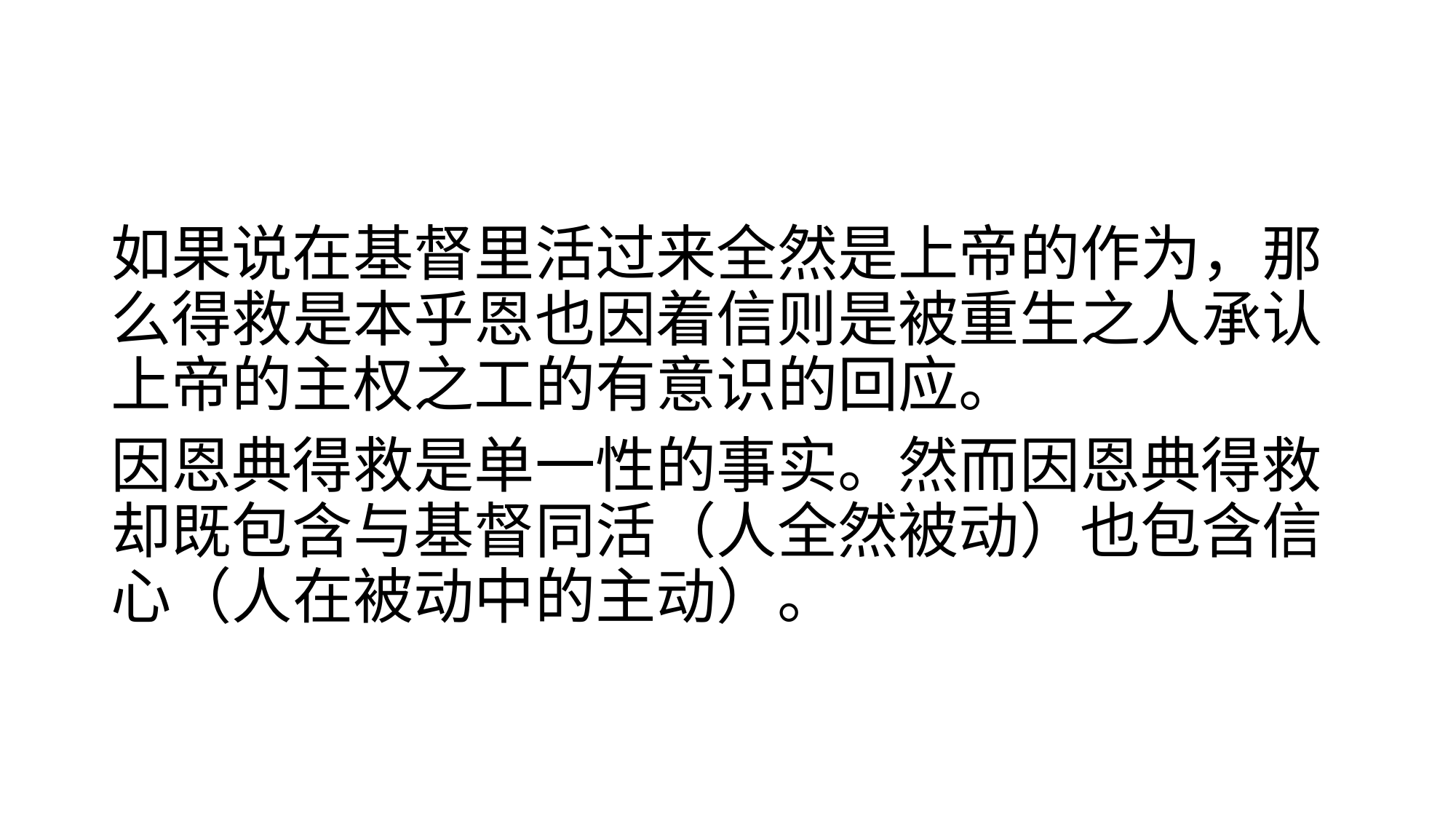

#
如果说在基督里活过来全然是上帝的作为，那么得救是本乎恩也因着信则是被重生之人承认上帝的主权之工的有意识的回应。
因恩典得救是单一性的事实。然而因恩典得救却既包含与基督同活（人全然被动）也包含信心（人在被动中的主动）。